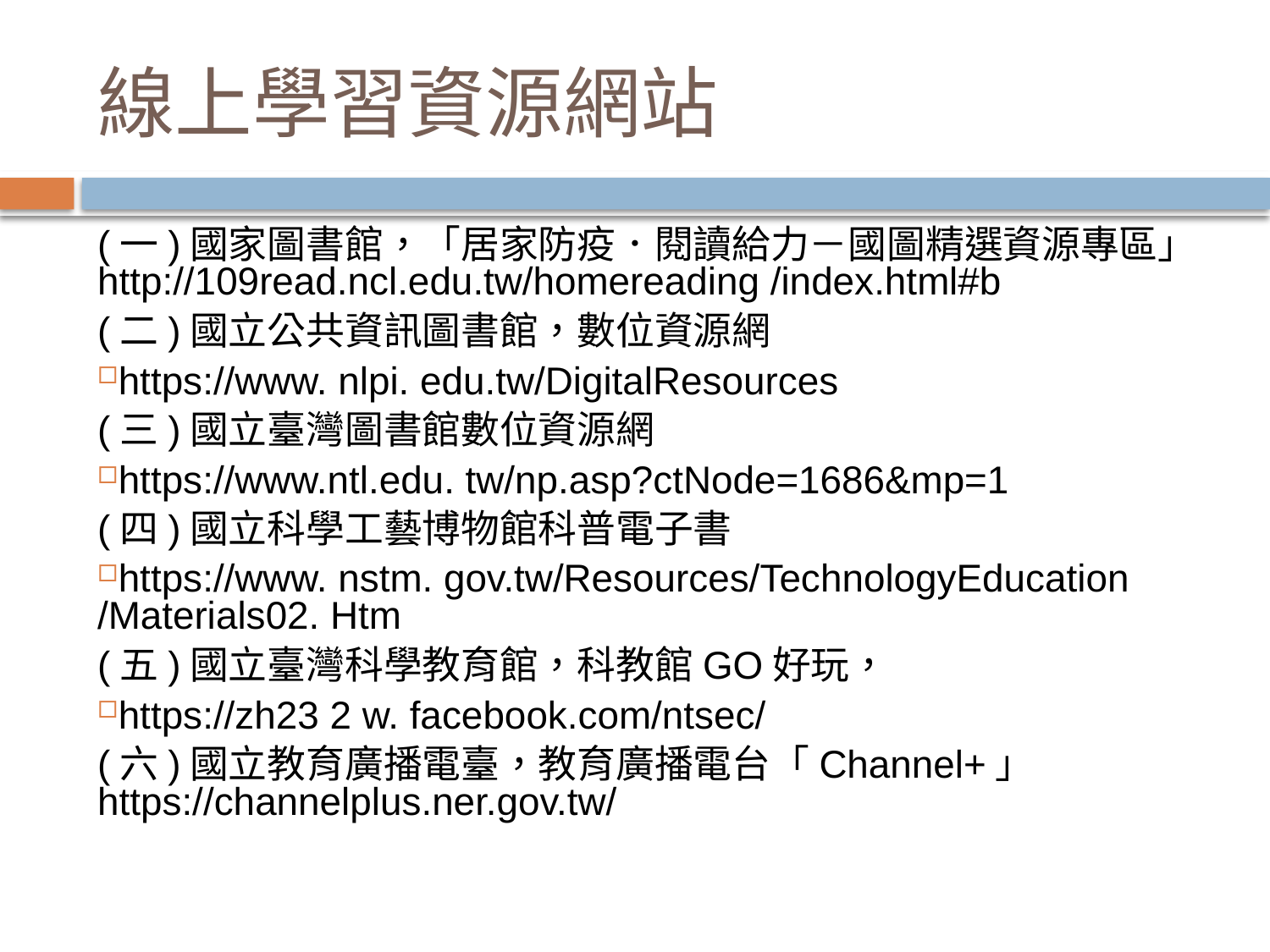

# 線上學習資源網站
(一)國家圖書館，「居家防疫．閱讀給力－國圖精選資源專區」http://109read.ncl.edu.tw/homereading /index.html#b
(二)國立公共資訊圖書館，數位資源網
https://www. nlpi. edu.tw/DigitalResources
(三)國立臺灣圖書館數位資源網
https://www.ntl.edu. tw/np.asp?ctNode=1686&mp=1
(四)國立科學工藝博物館科普電子書
https://www. nstm. gov.tw/Resources/TechnologyEducation /Materials02. Htm
(五)國立臺灣科學教育館，科教館GO好玩，
https://zh23 2 w. facebook.com/ntsec/
(六)國立教育廣播電臺，教育廣播電台「Channel+」 https://channelplus.ner.gov.tw/